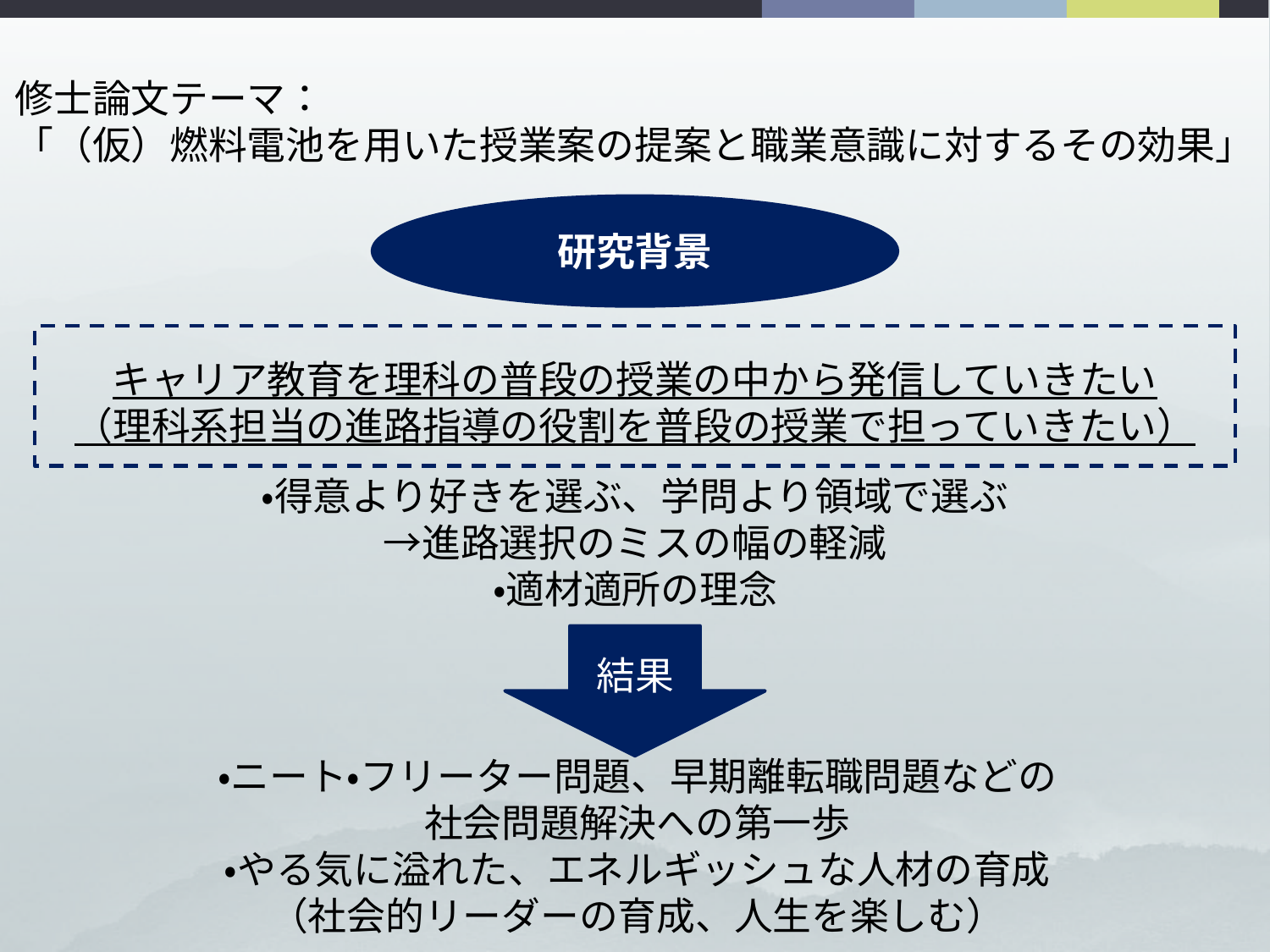

修士論文テーマ：
「（仮）燃料電池を用いた授業案の提案と職業意識に対するその効果」
研究背景

キャリア教育を理科の普段の授業の中から発信していきたい
（理科系担当の進路指導の役割を普段の授業で担っていきたい）
・得意より好きを選ぶ、学問より領域で選ぶ
→進路選択のミスの幅の軽減
・適材適所の理念
結果
・ニート・フリーター問題、早期離転職問題などの
社会問題解決への第一歩
・やる気に溢れた、エネルギッシュな人材の育成
（社会的リーダーの育成、人生を楽しむ）